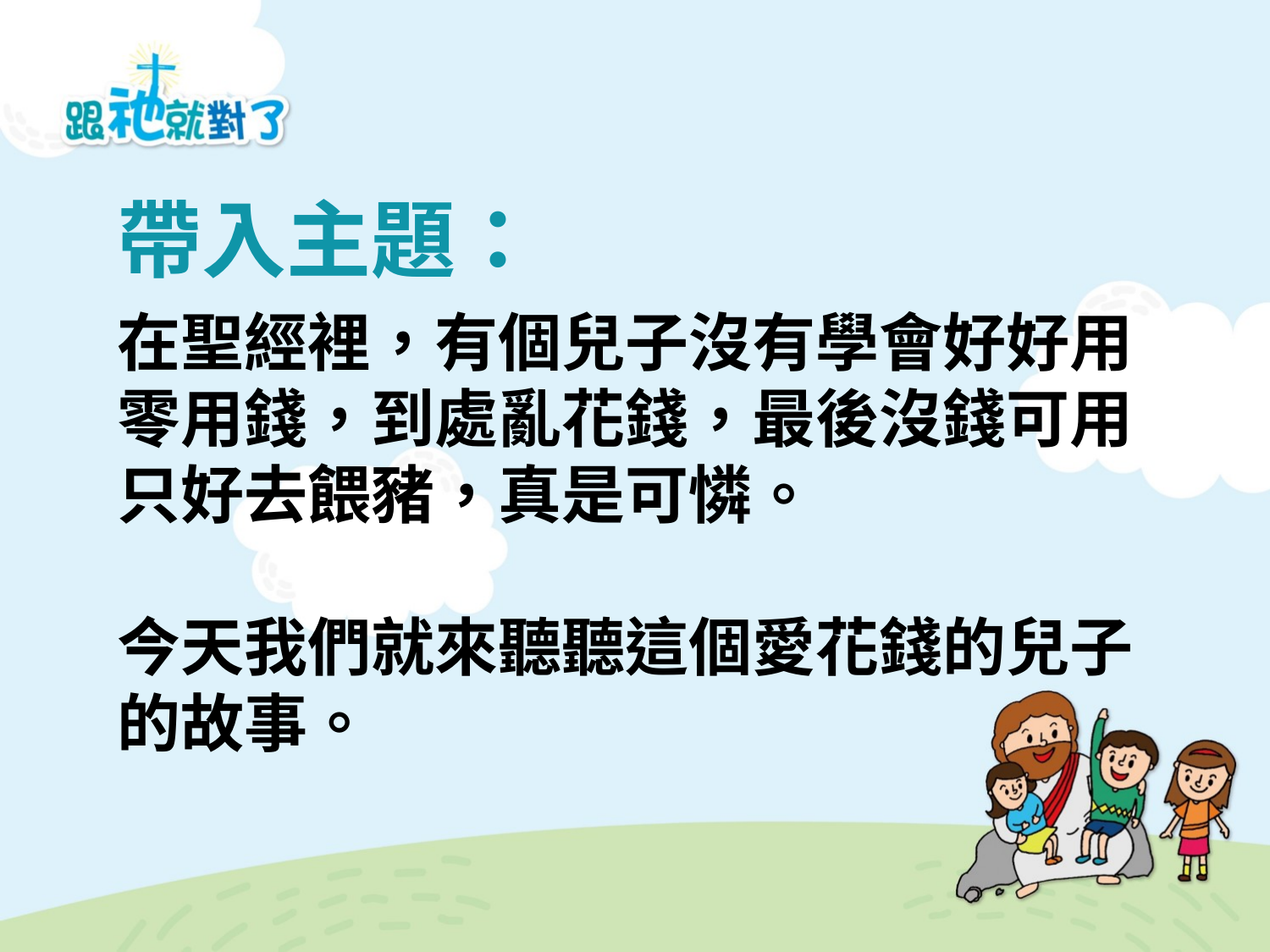

帶入主題：
在聖經裡，有個兒子沒有學會好好用零用錢，到處亂花錢，最後沒錢可用只好去餵豬，真是可憐。

今天我們就來聽聽這個愛花錢的兒子的故事。